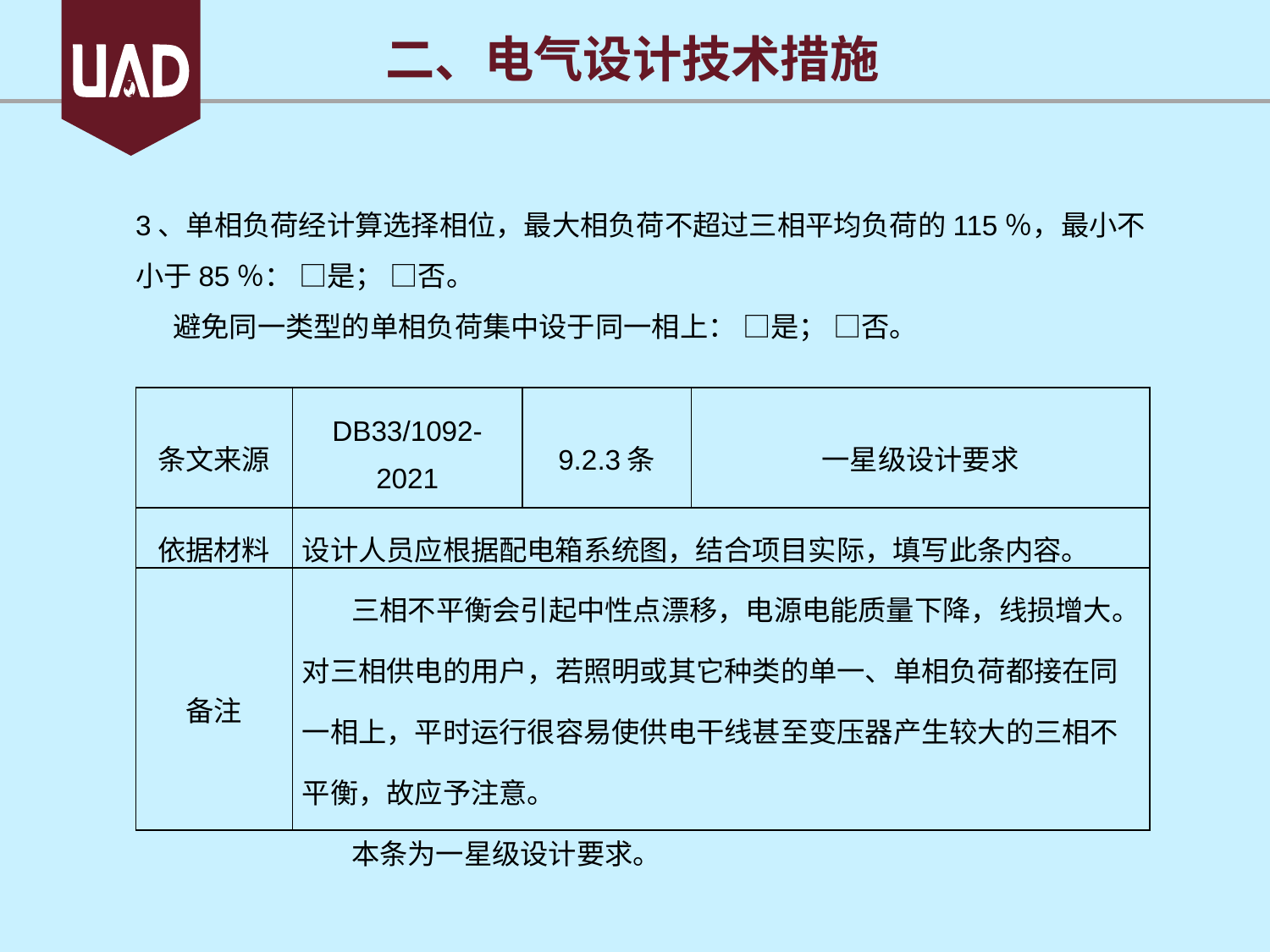

二、电气设计技术措施
3、单相负荷经计算选择相位，最大相负荷不超过三相平均负荷的115％，最小不小于85％： □是； □否。
避免同一类型的单相负荷集中设于同一相上： □是； □否。
| 条文来源 | DB33/1092-2021 | 9.2.3条 | 一星级设计要求 |
| --- | --- | --- | --- |
| 依据材料 | 设计人员应根据配电箱系统图，结合项目实际，填写此条内容。 |  |  |
| 备注 | 三相不平衡会引起中性点漂移，电源电能质量下降，线损增大。对三相供电的用户，若照明或其它种类的单一、单相负荷都接在同一相上，平时运行很容易使供电干线甚至变压器产生较大的三相不平衡，故应予注意。 本条为一星级设计要求。 |  |  |